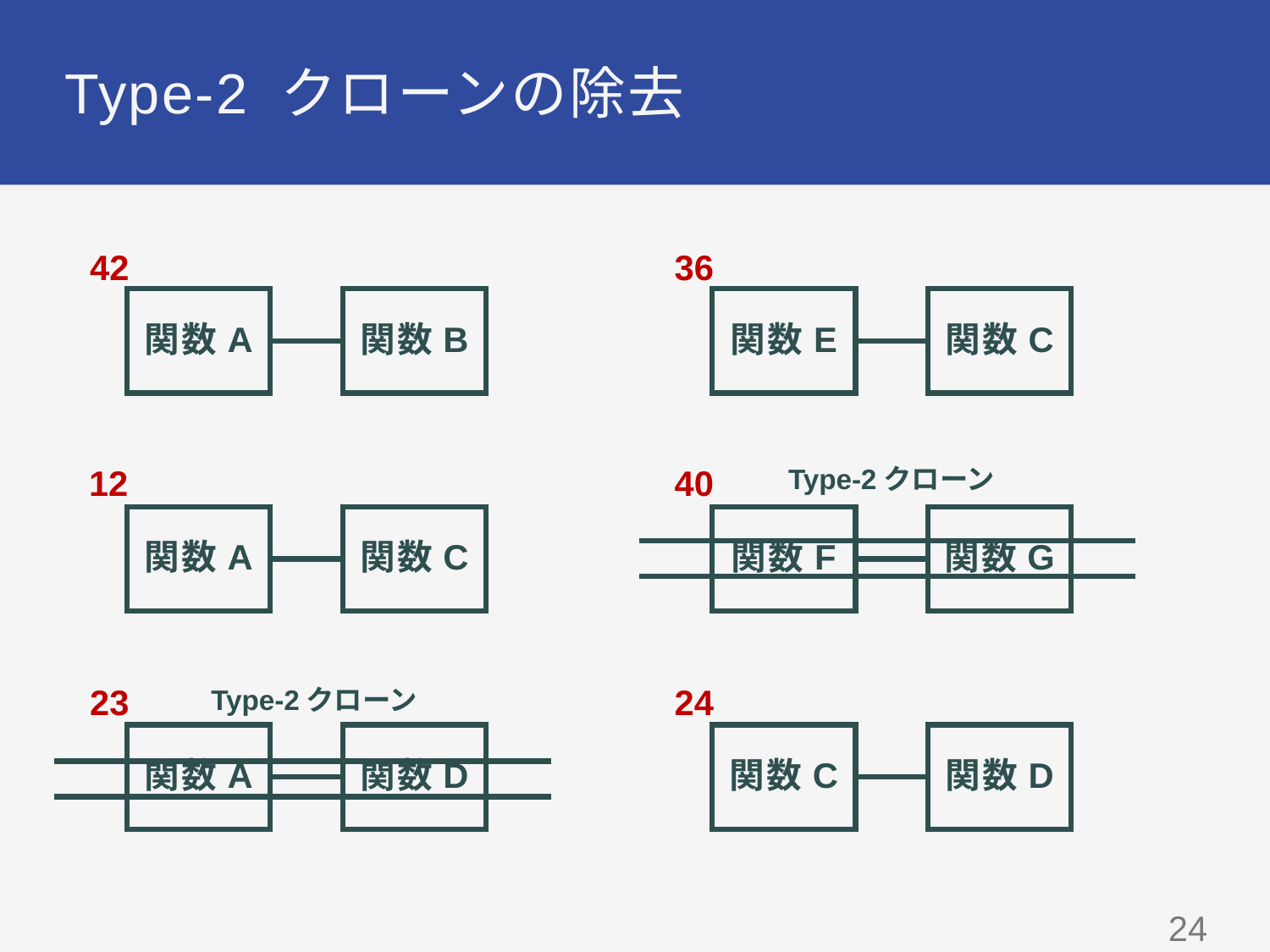

# Type-2 クローンの除去
42
36
関数A
関数B
関数E
関数C
12
40
Type-2クローン
関数A
関数C
関数F
関数G
23
24
Type-2クローン
関数A
関数D
関数C
関数D
24